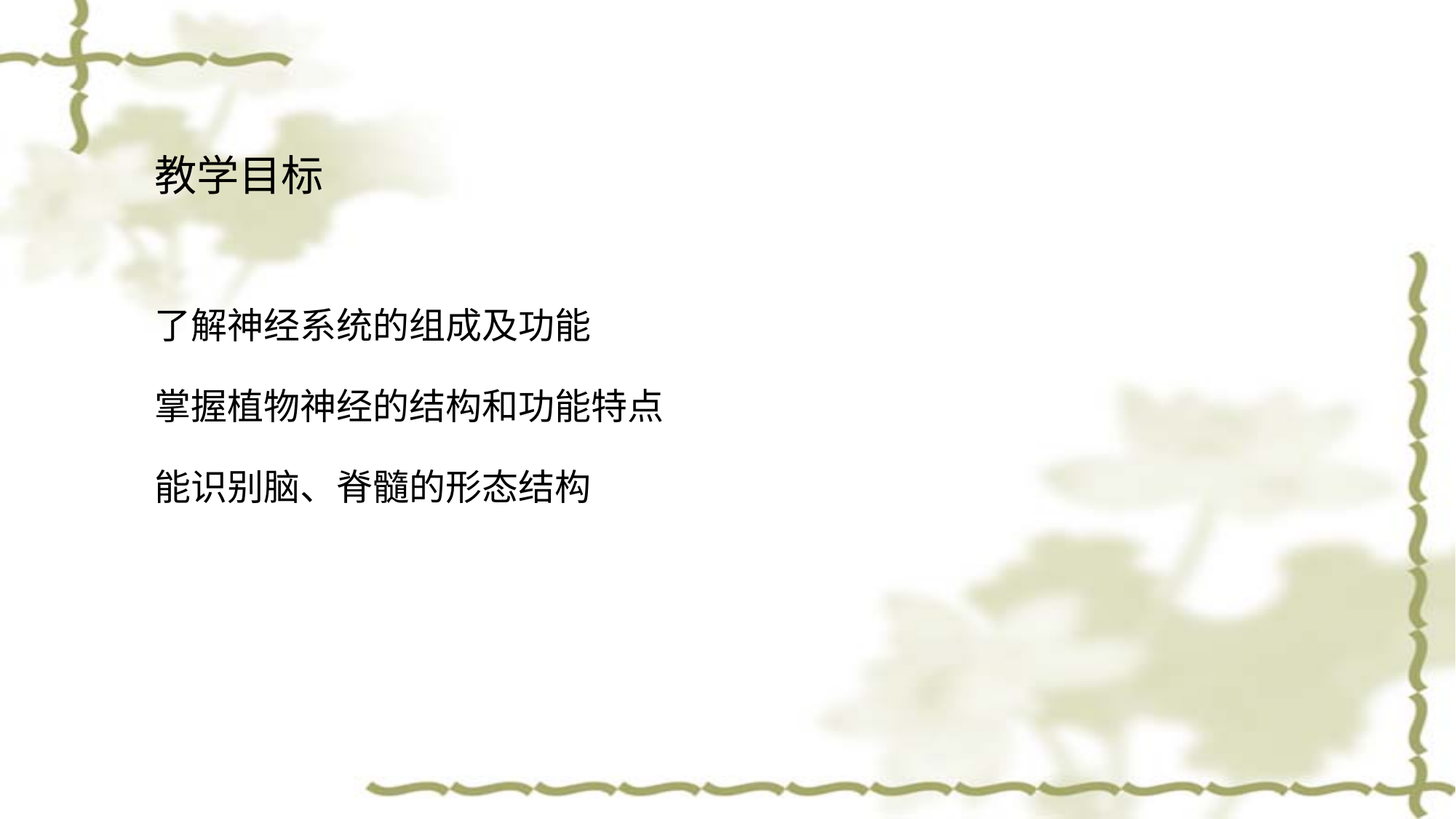

教学目标
了解神经系统的组成及功能
掌握植物神经的结构和功能特点
能识别脑、脊髓的形态结构